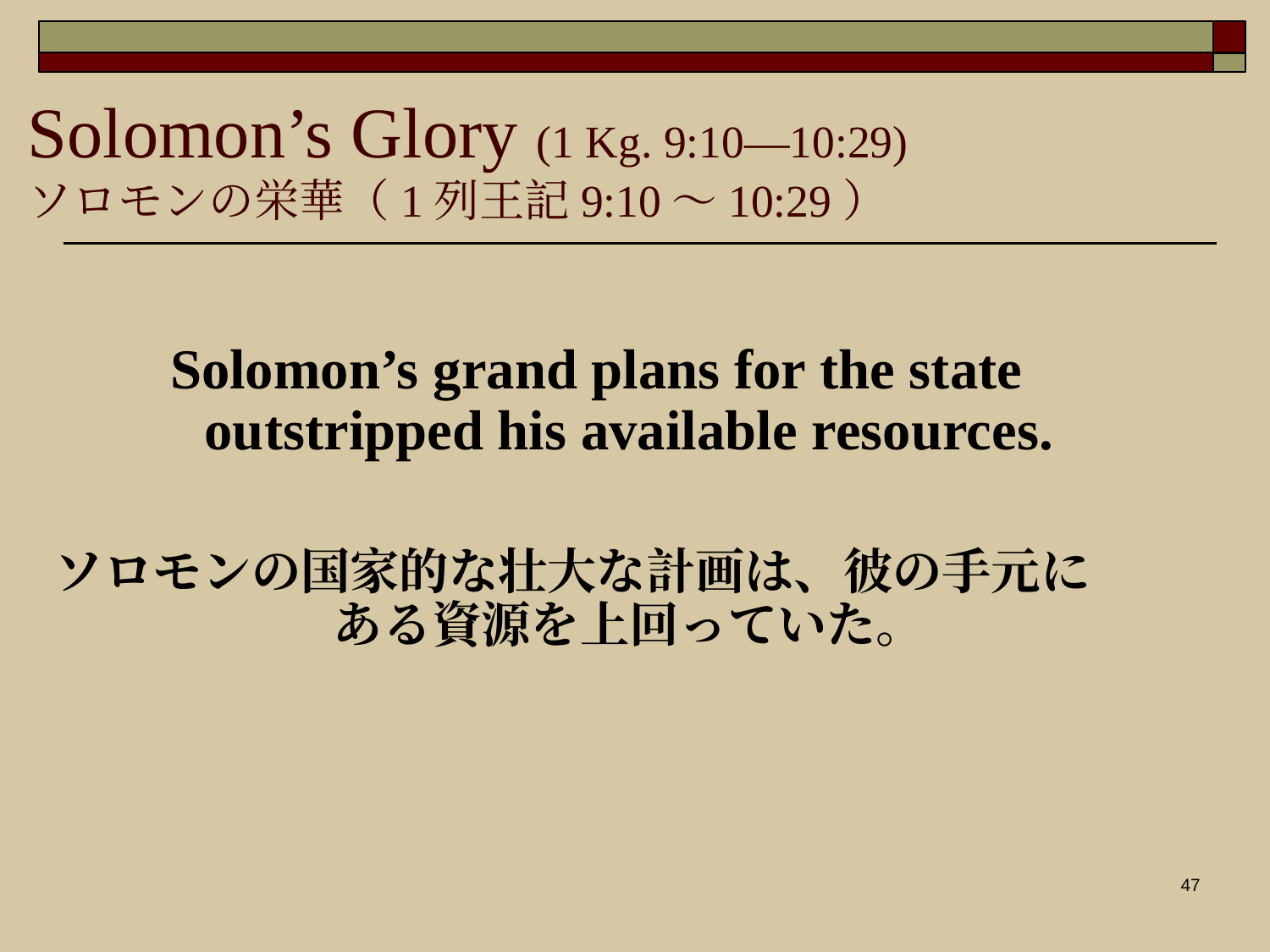

Solomon’s Glory (1 Kg. 9:10—10:29)
ソロモンの栄華（1列王記9:10〜10:29）
Solomon’s grand plans for the state outstripped his available resources.

ソロモンの国家的な壮大な計画は、彼の手元に　ある資源を上回っていた。
47